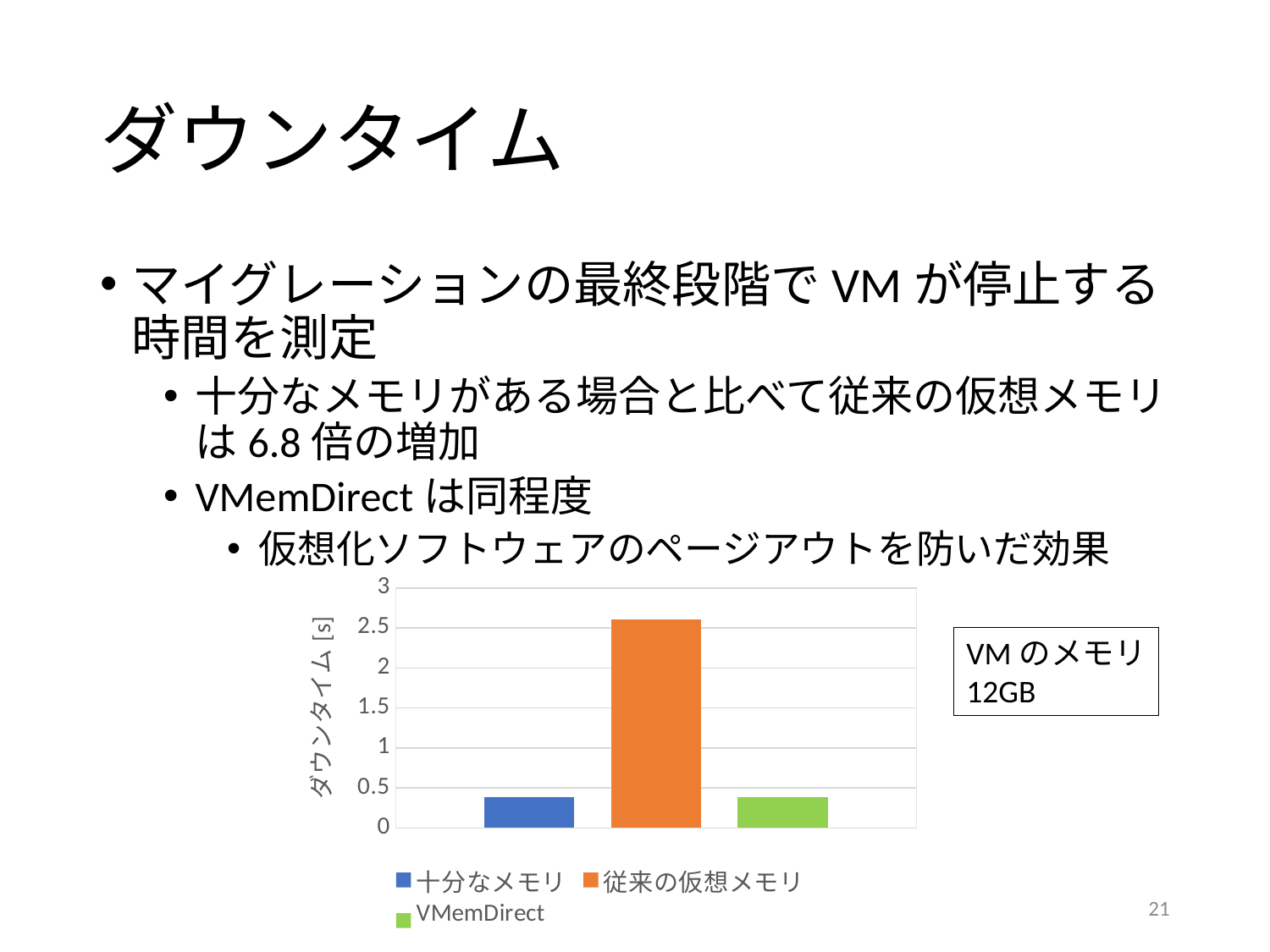

# ダウンタイム
マイグレーションの最終段階でVMが停止する時間を測定
十分なメモリがある場合と比べて従来の仮想メモリは6.8倍の増加
VMemDirectは同程度
仮想化ソフトウェアのページアウトを防いだ効果

### Chart

| Category | 十分なメモリ | 従来の仮想メモリ | VMemDirect |
|---|---|---|---|
VMのメモリ
12GB
21